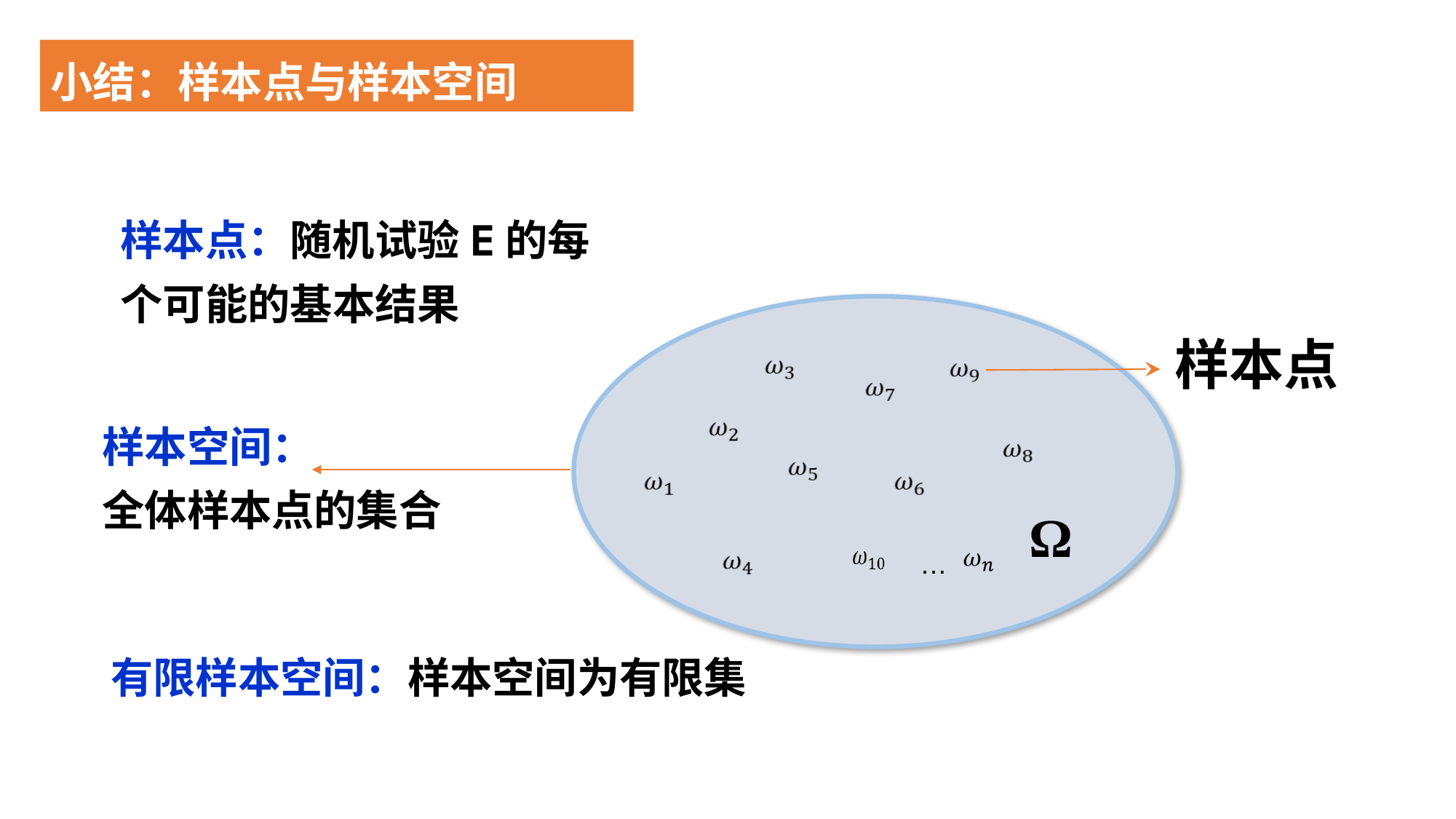

小结：样本点与样本空间
样本点：随机试验E的每
个可能的基本结果

…
Ω
样本点
样本空间：
全体样本点的集合
有限样本空间：样本空间为有限集